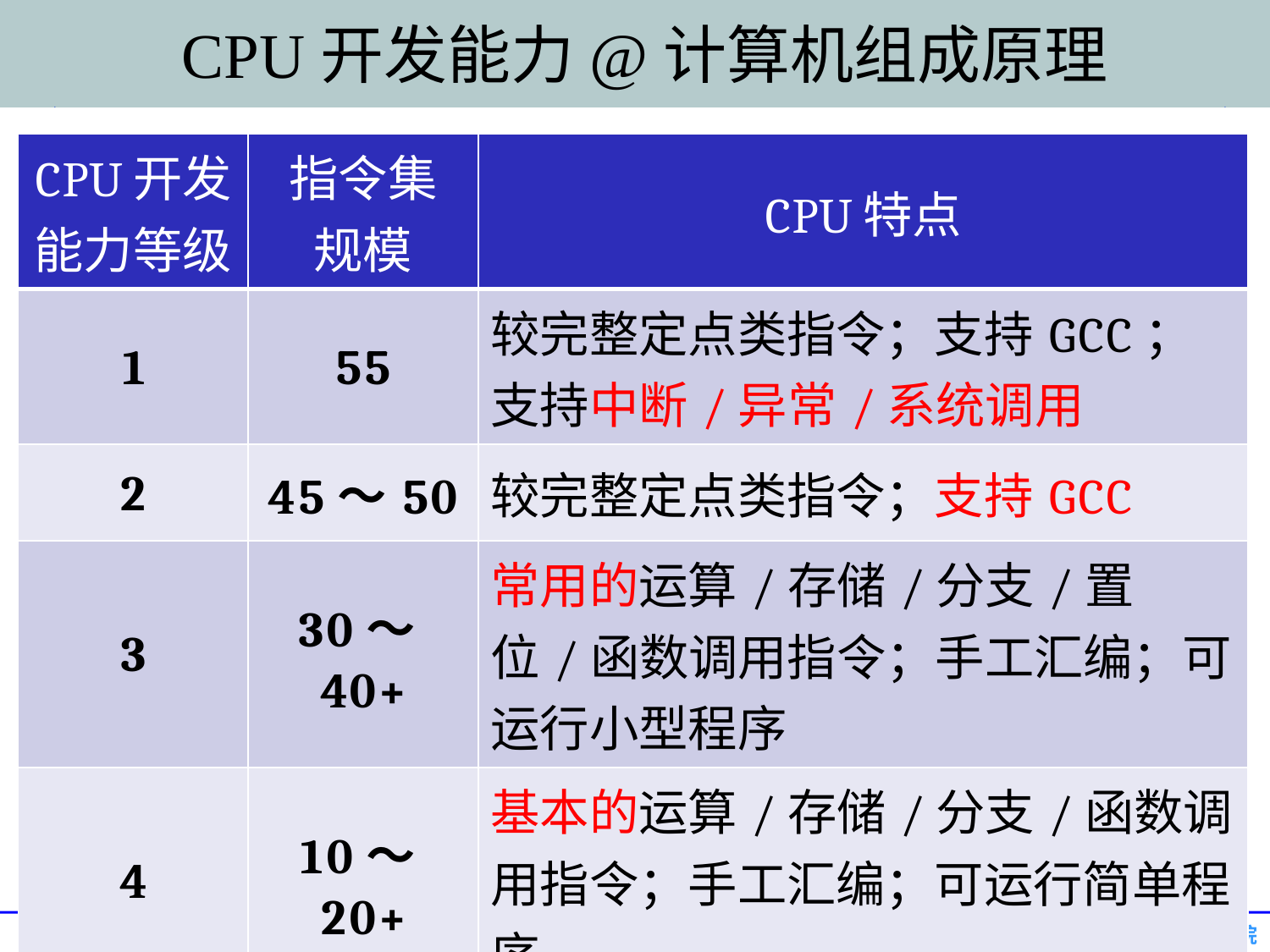

# CPU开发能力@计算机组成原理
| CPU开发能力等级 | 指令集 规模 | CPU特点 |
| --- | --- | --- |
| 1 | 55 | 较完整定点类指令；支持GCC；支持中断/异常/系统调用 |
| 2 | 45～50 | 较完整定点类指令；支持GCC |
| 3 | 30～40+ | 常用的运算/存储/分支/置位/函数调用指令；手工汇编；可运行小型程序 |
| 4 | 10～20+ | 基本的运算/存储/分支/函数调用指令；手工汇编；可运行简单程序 |
| 5 | 0～10 | 简单的运算/存储/分支指令；手工汇编；示意型设计 |
24